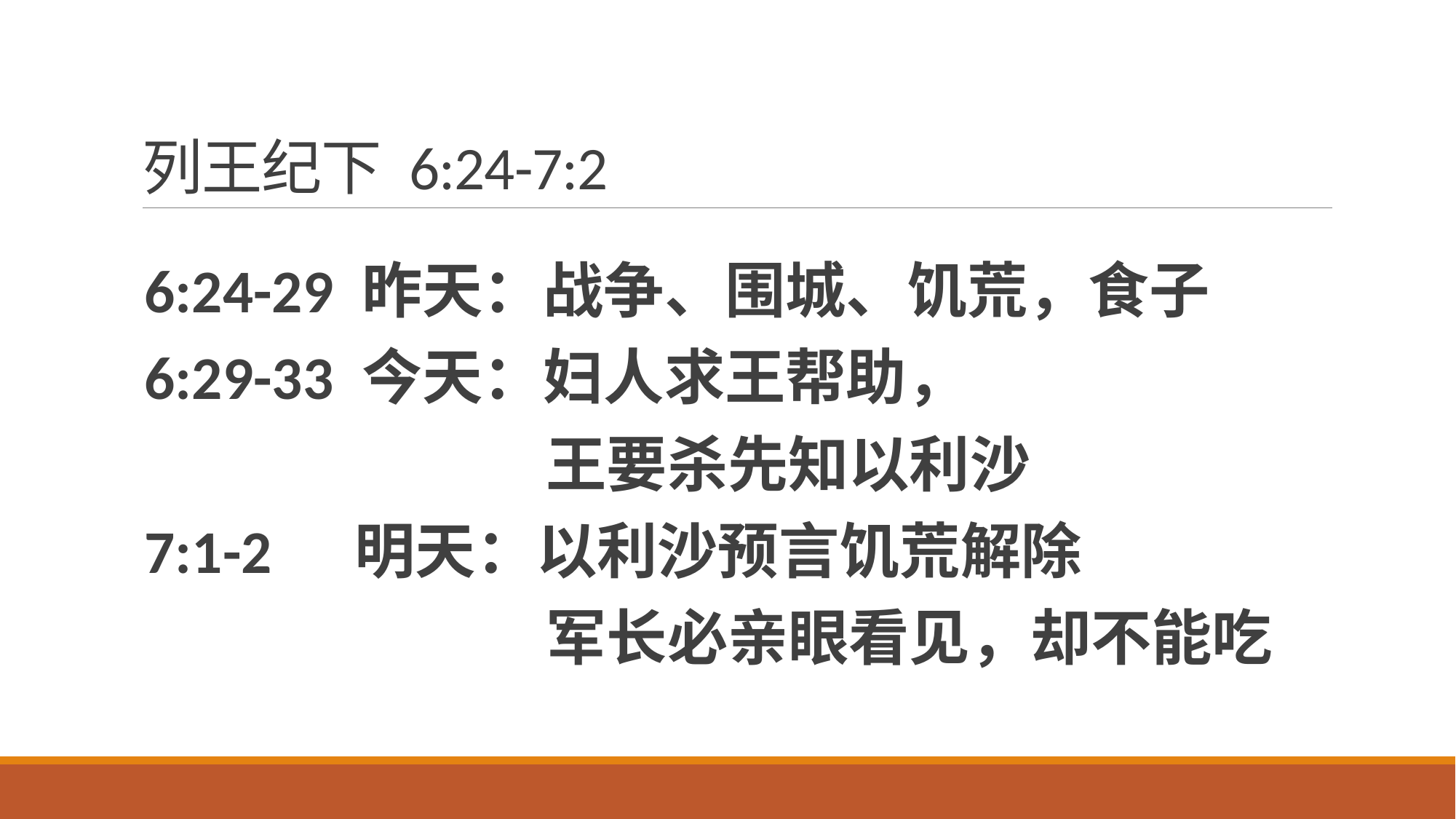

# 列王纪下 6:24-7:2
6:24-29 昨天：战争、围城、饥荒，食子
6:29-33 今天：妇人求王帮助，
                            王要杀先知以利沙
7:1-2     明天：以利沙预言饥荒解除
                            军长必亲眼看见，却不能吃